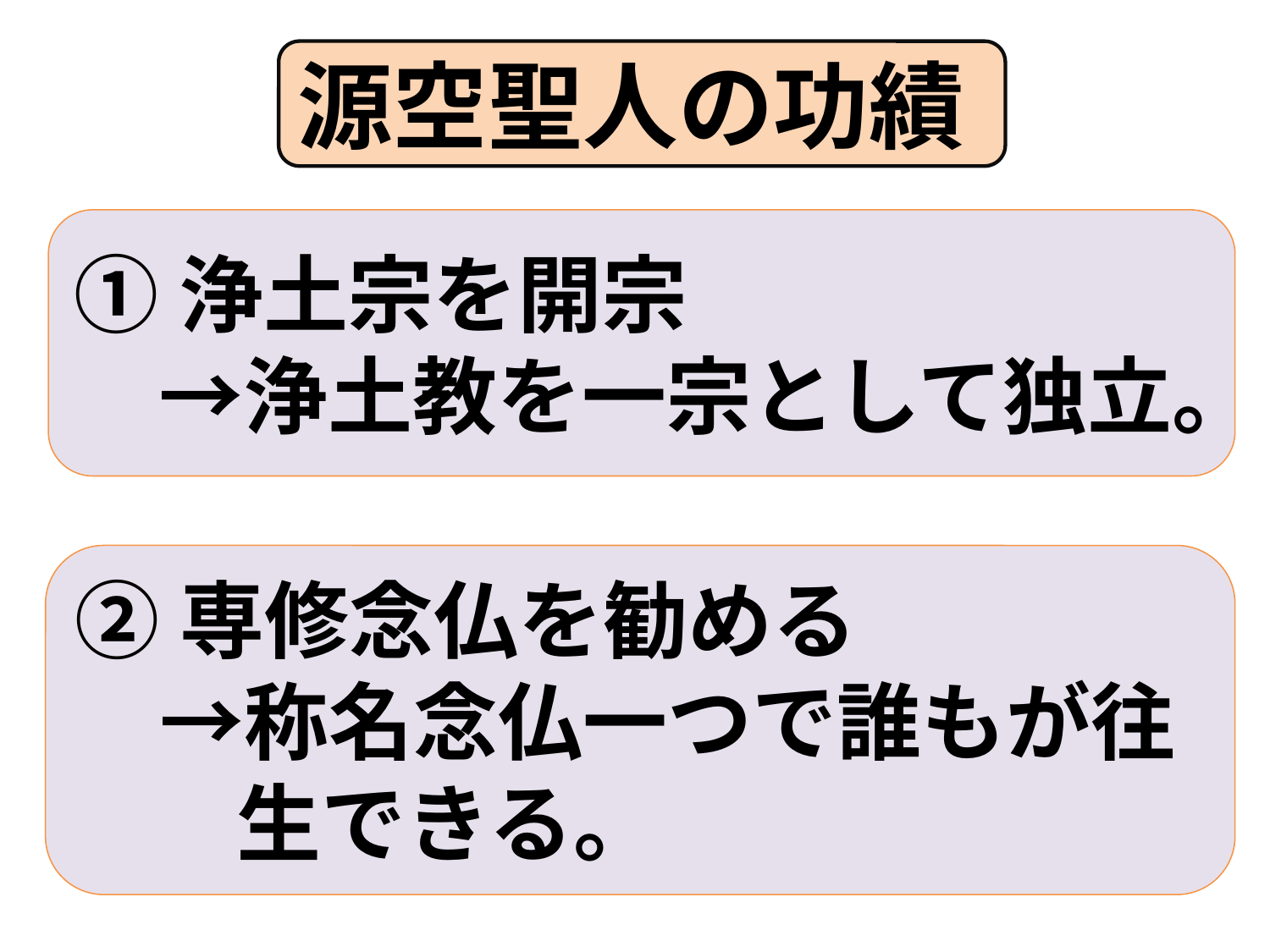

源空聖人の功績
①浄土宗を開宗
　→浄土教を一宗として独立。

②専修念仏を勧める
　→称名念仏一つで誰もが往
　    生できる。